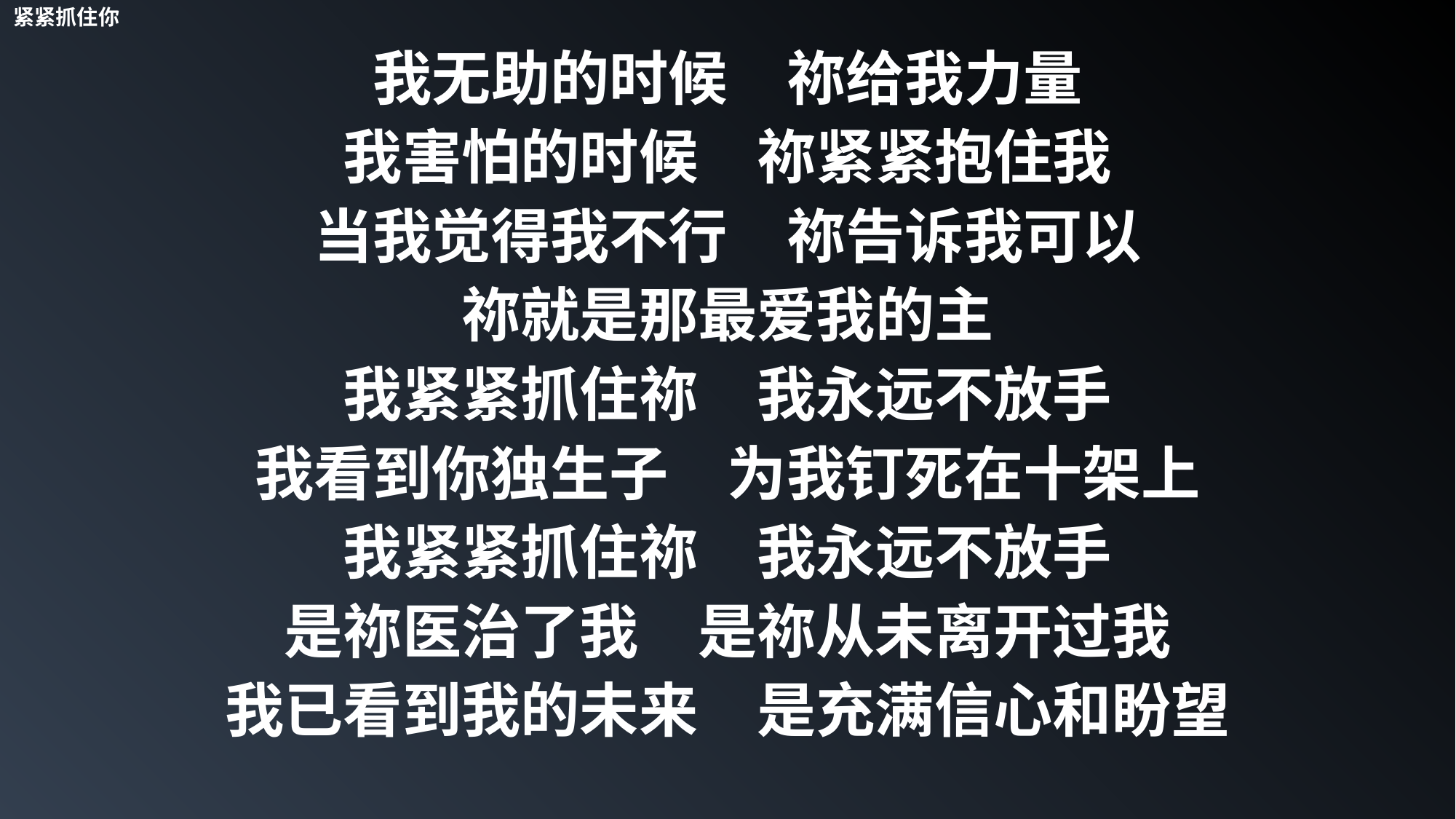

紧紧抓住你
我无助的时候　祢给我力量
我害怕的时候　祢紧紧抱住我
当我觉得我不行　祢告诉我可以
祢就是那最爱我的主
我紧紧抓住祢　我永远不放手
我看到你独生子　为我钉死在十架上
我紧紧抓住祢　我永远不放手
是祢医治了我　是祢从未离开过我
我已看到我的未来　是充满信心和盼望